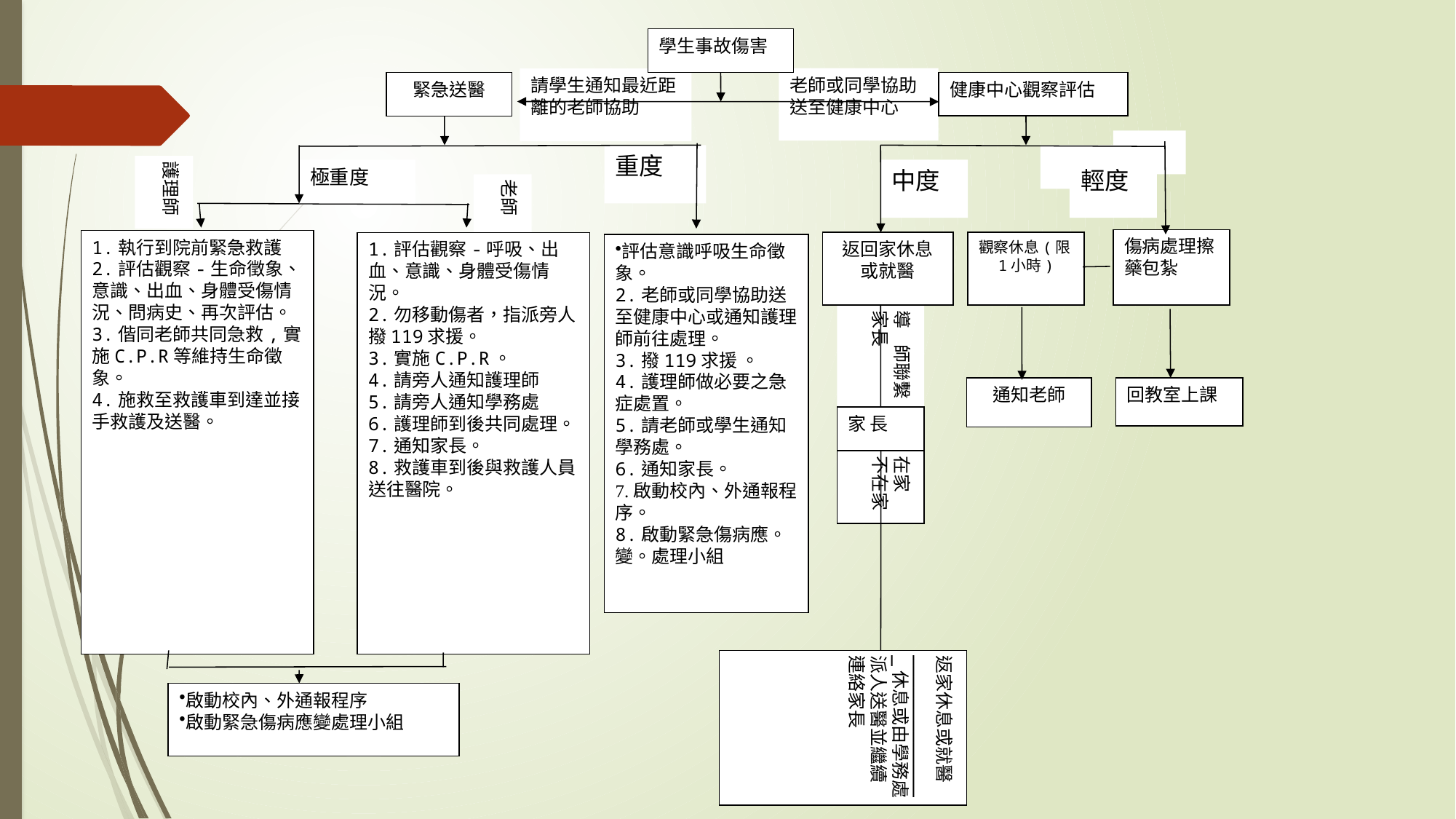

學生事故傷害
老師或同學協助送至健康中心
請學生通知最近距離的老師協助
緊急送醫

健康中心觀察評估

重度

護理師
極重度
中度
輕度
老師

傷病處理擦藥包紮
1.執行到院前緊急救護
2.評估觀察-生命徵象、意識、出血、身體受傷情況、問病史、再次評估。
3.偕同老師共同急救,實施C.P.R等維持生命徵象。
4.施救至救護車到達並接手救護及送醫。

1.評估觀察-呼吸、出血、意識、身體受傷情況。
2.勿移動傷者，指派旁人撥119求援。
3.實施C.P.R。
4.請旁人通知護理師
5.請旁人通知學務處
6.護理師到後共同處理。
7.通知家長。
8.救護車到後與救護人員送往醫院。
返回家休息或就醫
觀察休息(限1小時)
評估意識呼吸生命徵象。
2.老師或同學協助送至健康中心或通知護理師前往處理。
3.撥119求援 。
4.護理師做必要之急症處置。
5.請老師或學生通知學務處。
6.通知家長。
7.啟動校內、外通報程序。
8.啟動緊急傷病應。變。處理小組

導    師聯繫家長

通知老師
回教室上課
家 長

在家
不在家

返家休息或就醫
______________休息或由學務處派人送醫並繼續     連絡家長

啟動校內、外通報程序
啟動緊急傷病應變處理小組